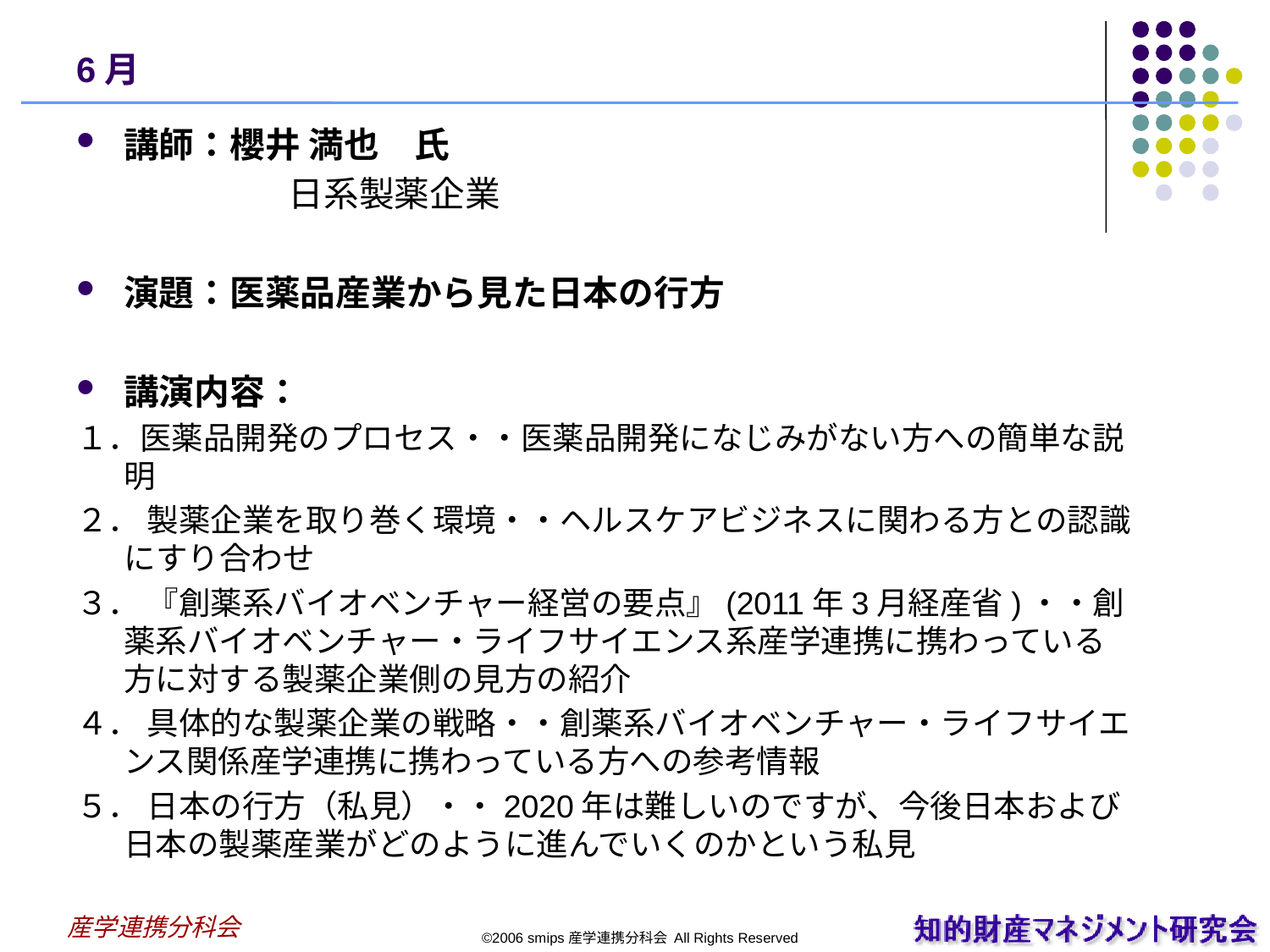

# 6月
講師：櫻井 満也　氏
　　　　　　日系製薬企業

演題：医薬品産業から見た日本の行方

講演内容：
１．医薬品開発のプロセス・・医薬品開発になじみがない方への簡単な説明
２． 製薬企業を取り巻く環境・・ヘルスケアビジネスに関わる方との認識にすり合わせ
３． 『創薬系バイオベンチャー経営の要点』(2011年3月経産省)・・創薬系バイオベンチャー・ライフサイエンス系産学連携に携わっている方に対する製薬企業側の見方の紹介
４． 具体的な製薬企業の戦略・・創薬系バイオベンチャー・ライフサイエンス関係産学連携に携わっている方への参考情報
５． 日本の行方（私見）・・2020年は難しいのですが、今後日本および日本の製薬産業がどのように進んでいくのかという私見